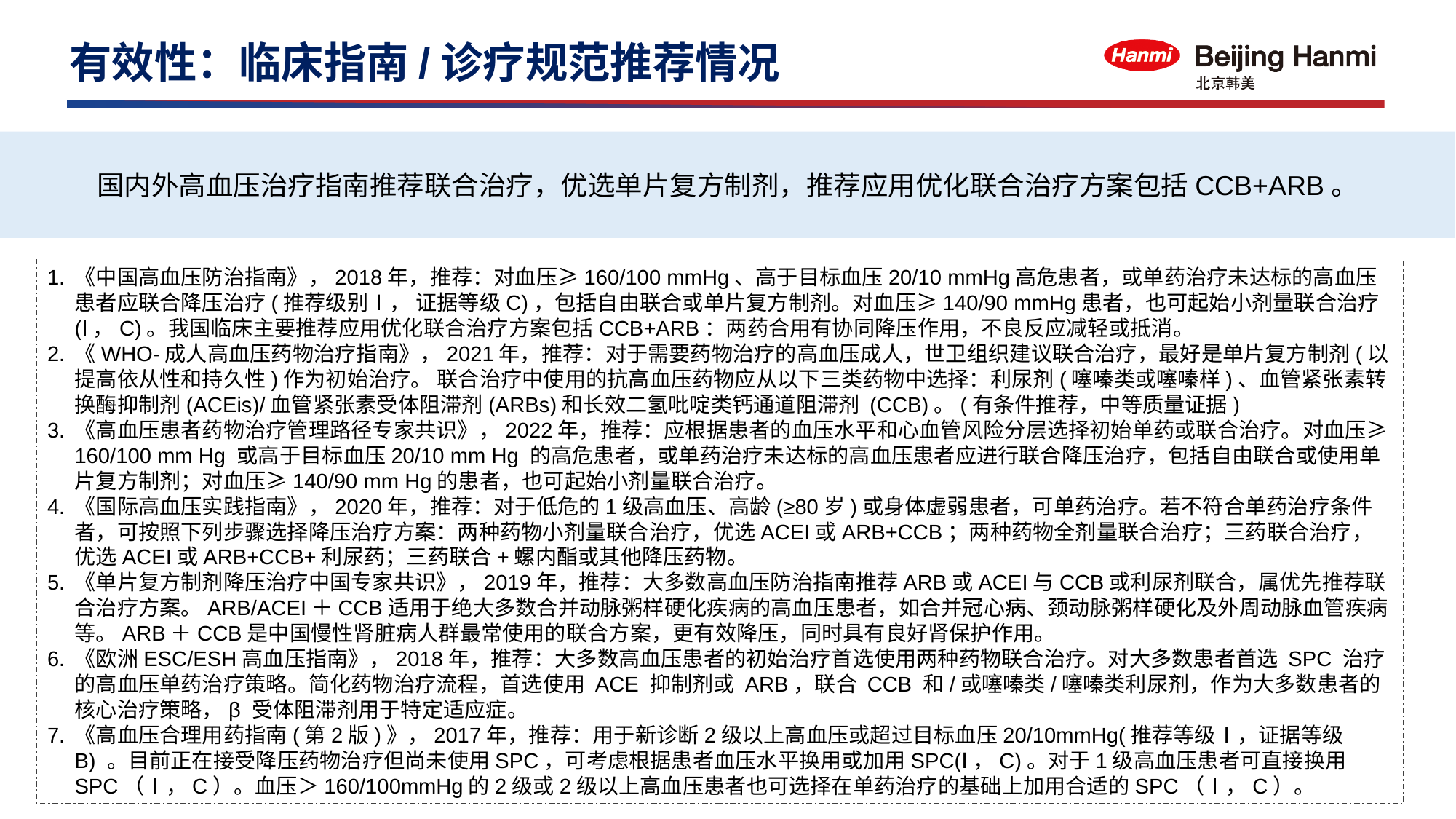

有效性：临床指南/诊疗规范推荐情况
国内外高血压治疗指南推荐联合治疗，优选单片复方制剂，推荐应用优化联合治疗方案包括CCB+ARB。
《中国高血压防治指南》，2018年，推荐：对血压≥160/100 mmHg、高于目标血压20/10 mmHg高危患者，或单药治疗未达标的高血压患者应联合降压治疗(推荐级别Ⅰ， 证据等级C)，包括自由联合或单片复方制剂。对血压≥140/90 mmHg患者，也可起始小剂量联合治疗(Ⅰ，C)。我国临床主要推荐应用优化联合治疗方案包括CCB+ARB：两药合用有协同降压作用，不良反应减轻或抵消。
《WHO-成人高血压药物治疗指南》，2021年，推荐：对于需要药物治疗的高血压成人，世卫组织建议联合治疗，最好是单片复方制剂(以提高依从性和持久性)作为初始治疗。 联合治疗中使用的抗高血压药物应从以下三类药物中选择：利尿剂(噻嗪类或噻嗪样)、血管紧张素转换酶抑制剂(ACEis)/血管紧张素受体阻滞剂(ARBs)和长效二氢吡啶类钙通道阻滞剂 (CCB)。(有条件推荐，中等质量证据)
《高血压患者药物治疗管理路径专家共识》，2022年，推荐：应根据患者的血压水平和心血管风险分层选择初始单药或联合治疗。对血压≥160/100 mm Hg 或高于目标血压20/10 mm Hg 的高危患者，或单药治疗未达标的高血压患者应进行联合降压治疗，包括自由联合或使用单片复方制剂；对血压≥140/90 mm Hg的患者，也可起始小剂量联合治疗。
《国际高血压实践指南》，2020年，推荐：对于低危的1级高血压、高龄(≥80岁)或身体虚弱患者，可单药治疗。若不符合单药治疗条件者，可按照下列步骤选择降压治疗方案：两种药物小剂量联合治疗，优选ACEI或ARB+CCB；两种药物全剂量联合治疗；三药联合治疗，优选ACEI或ARB+CCB+利尿药；三药联合+螺内酯或其他降压药物。
《单片复方制剂降压治疗中国专家共识》，2019年，推荐：大多数高血压防治指南推荐ARB或ACEI与CCB或利尿剂联合，属优先推荐联合治疗方案。ARB/ACEI＋CCB适用于绝大多数合并动脉粥样硬化疾病的高血压患者，如合并冠心病、颈动脉粥样硬化及外周动脉血管疾病等。ARB＋CCB是中国慢性肾脏病人群最常使用的联合方案，更有效降压，同时具有良好肾保护作用。
《欧洲ESC/ESH高血压指南》，2018年，推荐：大多数高血压患者的初始治疗首选使用两种药物联合治疗。对大多数患者首选 SPC 治疗的高血压单药治疗策略。简化药物治疗流程，首选使用 ACE 抑制剂或 ARB，联合 CCB 和/或噻嗪类/噻嗪类利尿剂，作为大多数患者的核心治疗策略，β 受体阻滞剂用于特定适应症。
《高血压合理用药指南(第2版)》，2017年，推荐：用于新诊断2级以上高血压或超过目标血压20/10mmHg(推荐等级Ⅰ，证据等级B) 。目前正在接受降压药物治疗但尚未使用SPC，可考虑根据患者血压水平换用或加用SPC(Ⅰ，C)。对于1级高血压患者可直接换用SPC（Ⅰ，C）。血压＞160/100mmHg的2级或2级以上高血压患者也可选择在单药治疗的基础上加用合适的SPC（Ⅰ，C）。